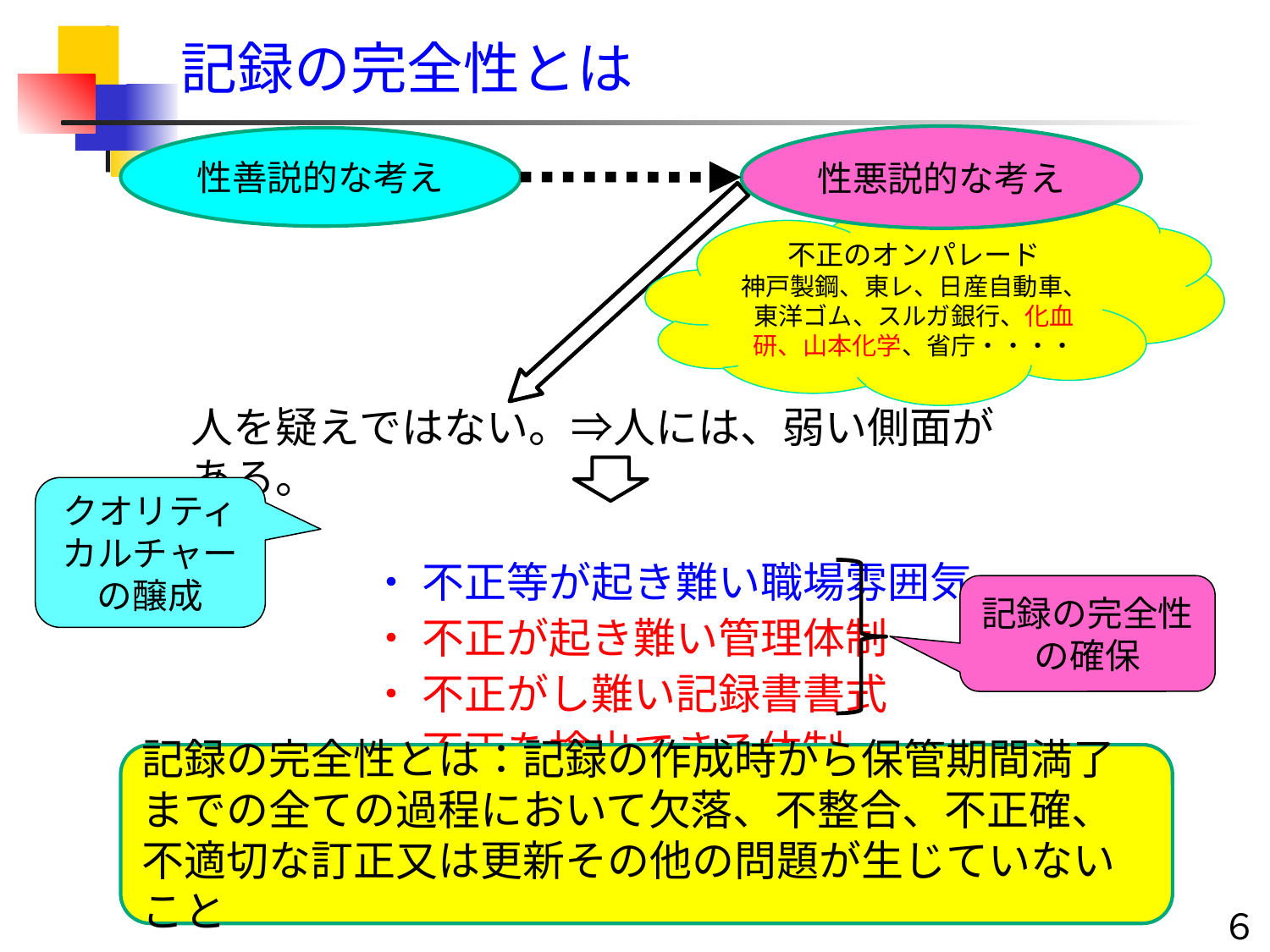

記録の完全性とは
性悪説的な考え
性善説的な考え

不正のオンパレード
神戸製鋼、東レ、日産自動車、東洋ゴム、スルガ銀行、化血研、山本化学、省庁・・・・
人を疑えではない。⇒人には、弱い側面がある。
　　　　 ・ 不正等が起き難い職場雰囲気
　　　　 ・ 不正が起き難い管理体制
　　　　 ・ 不正がし難い記録書書式
　　 　　・ 不正を検出できる体制

クオリティ
カルチャー
の醸成

記録の完全性
の確保
記録の完全性とは：記録の作成時から保管期間満了までの全ての過程において欠落、不整合、不正確、不適切な訂正又は更新その他の問題が生じていないこと
６